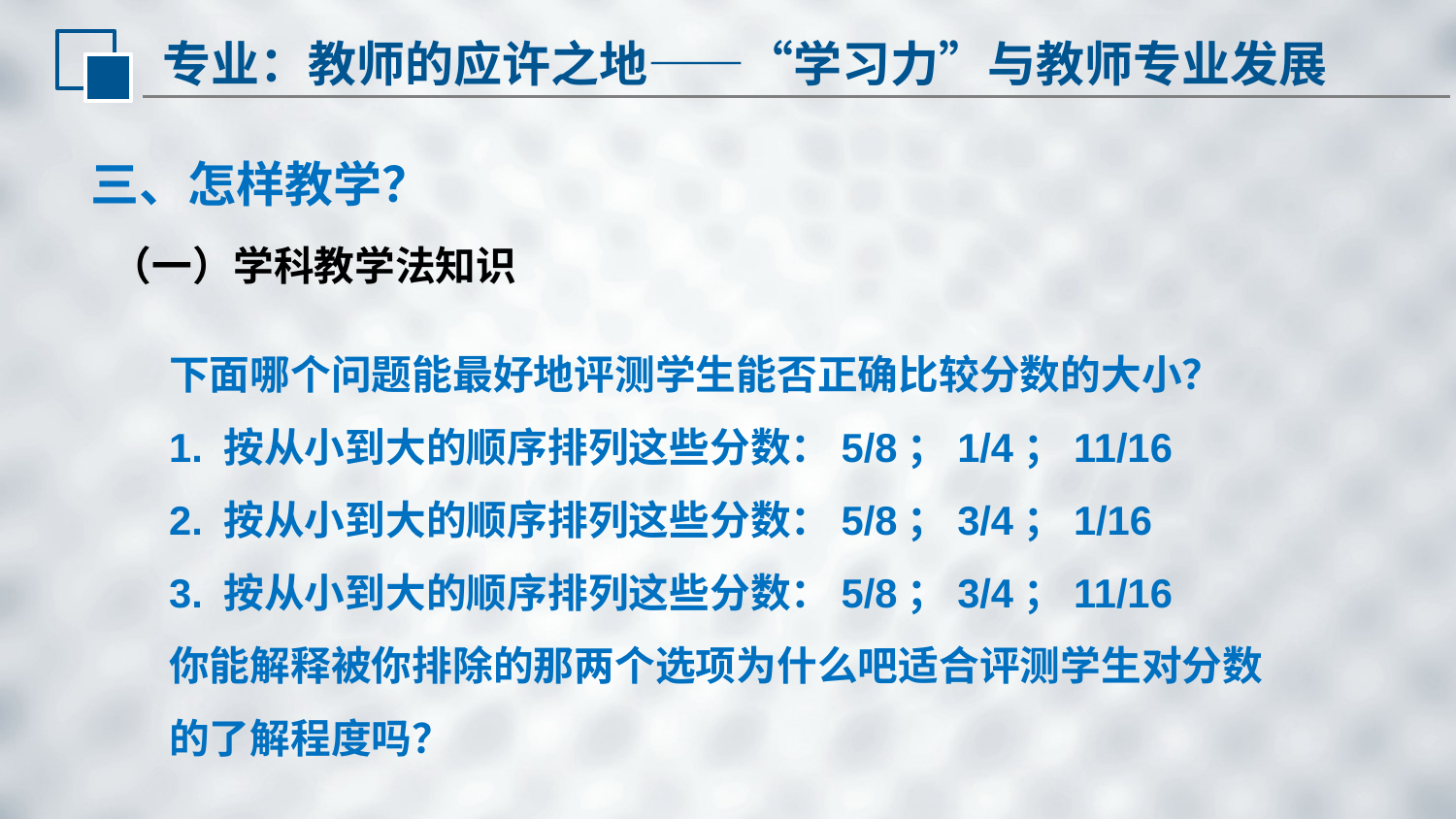

专业：教师的应许之地——“学习力”与教师专业发展

三、怎样教学？
（一）学科教学法知识
下面哪个问题能最好地评测学生能否正确比较分数的大小？
1. 按从小到大的顺序排列这些分数：5/8；1/4；11/16
2. 按从小到大的顺序排列这些分数：5/8；3/4；1/16
3. 按从小到大的顺序排列这些分数：5/8；3/4；11/16
你能解释被你排除的那两个选项为什么吧适合评测学生对分数的了解程度吗？